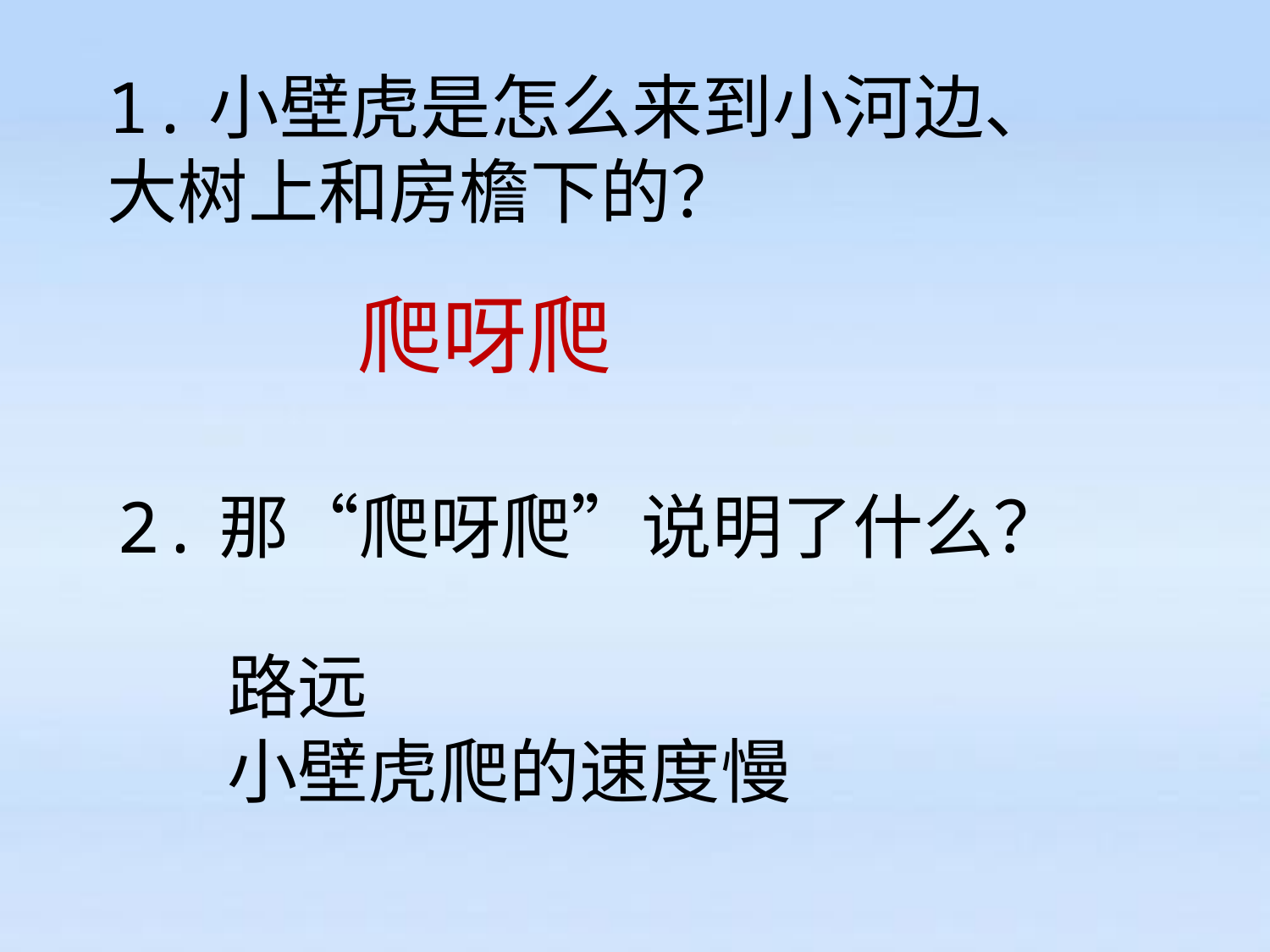

1.小壁虎是怎么来到小河边、大树上和房檐下的？
爬呀爬
2.那“爬呀爬”说明了什么？
路远
小壁虎爬的速度慢